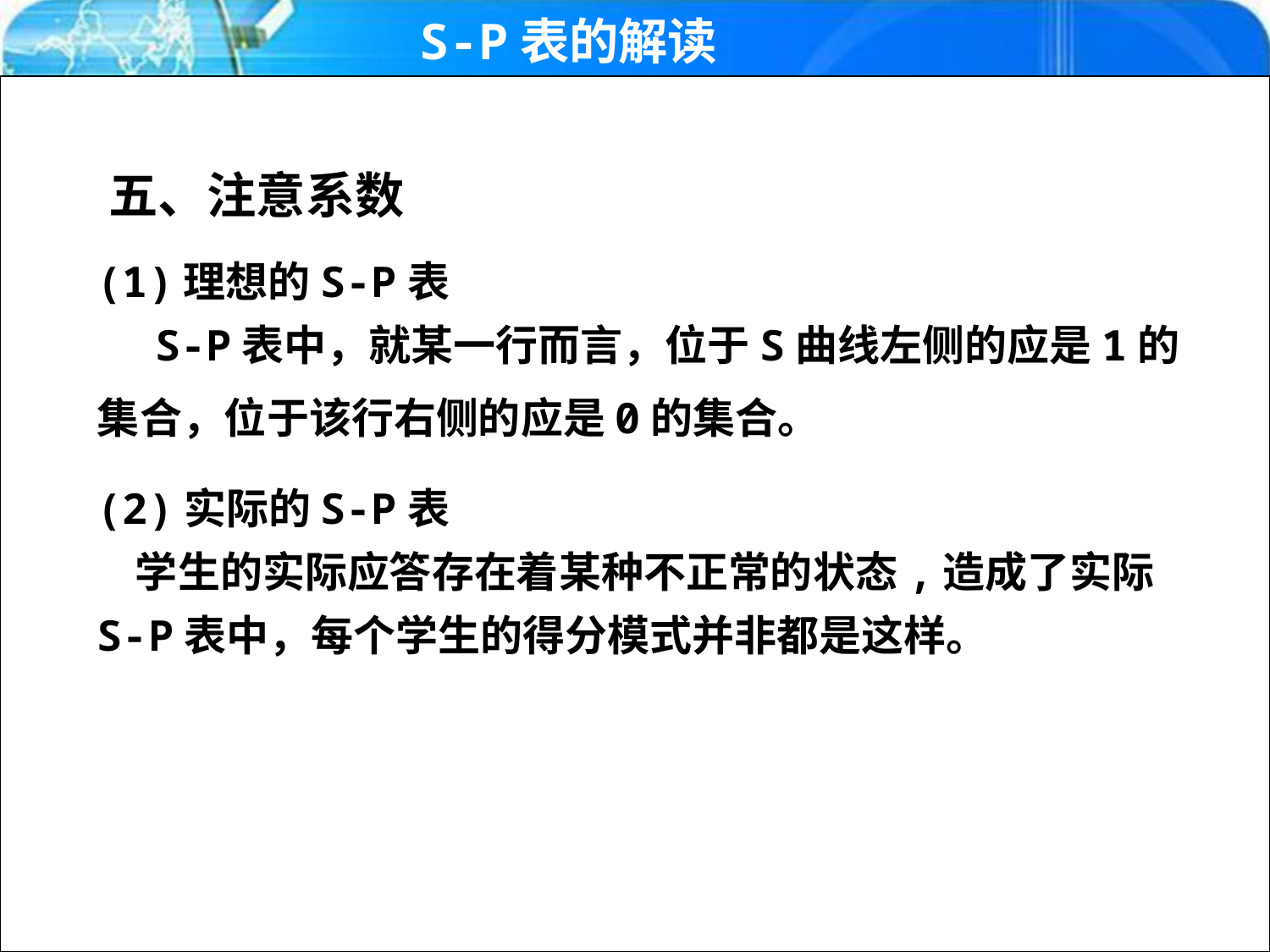

S-P表的解读
五、注意系数
(1)理想的S-P表
     S-P表中，就某一行而言，位于S曲线左侧的应是1的集合，位于该行右侧的应是0的集合。
(2)实际的S-P表
    学生的实际应答存在着某种不正常的状态,造成了实际S-P表中，每个学生的得分模式并非都是这样。